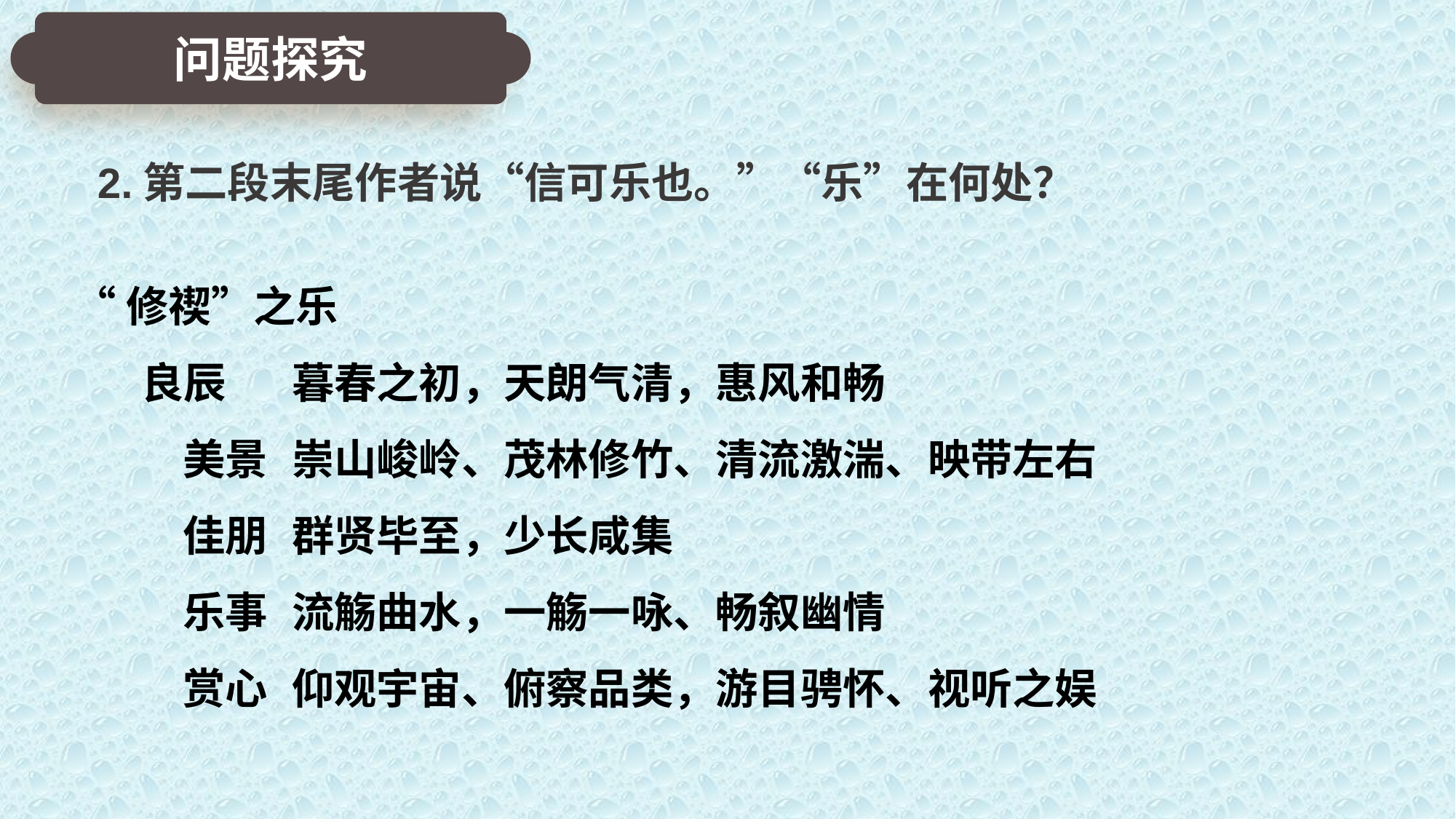

问题探究
2.第二段末尾作者说“信可乐也。”“乐”在何处？
“修禊”之乐
      良辰	暮春之初，天朗气清，惠风和畅
	美景	崇山峻岭、茂林修竹、清流激湍、映带左右
	佳朋	群贤毕至，少长咸集
	乐事	流觞曲水，一觞一咏、畅叙幽情
	赏心	仰观宇宙、俯察品类，游目骋怀、视听之娱